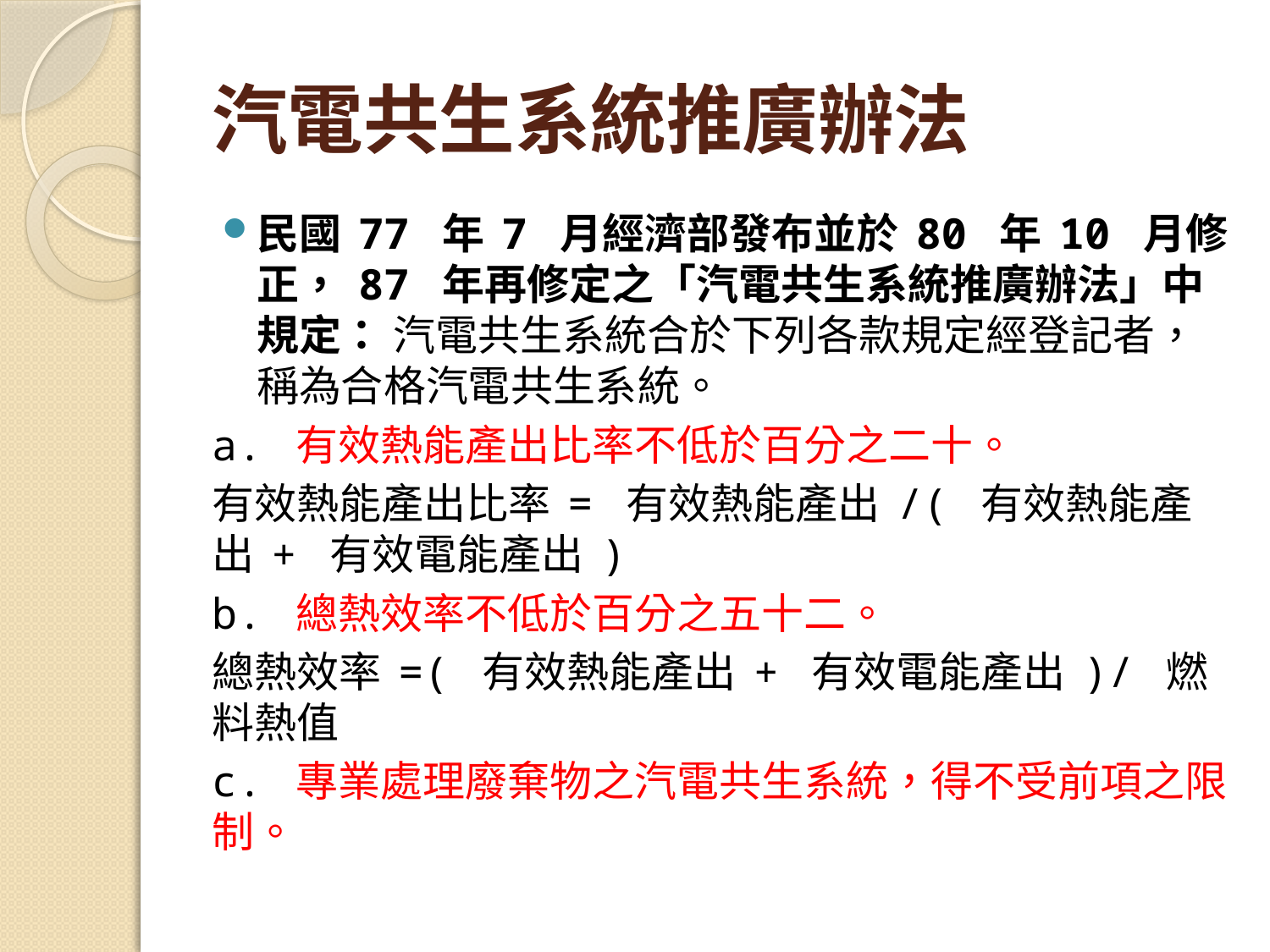

# 汽電共生系統推廣辦法
民國 77 年 7 月經濟部發布並於 80 年 10 月修正， 87 年再修定之「汽電共生系統推廣辦法」中規定： 汽電共生系統合於下列各款規定經登記者，稱為合格汽電共生系統。
a. 有效熱能產出比率不低於百分之二十。
有效熱能產出比率 = 有效熱能產出 /( 有效熱能產出 + 有效電能產出 )
b. 總熱效率不低於百分之五十二。
總熱效率 =( 有效熱能產出 + 有效電能產出 )/ 燃料熱值
c. 專業處理廢棄物之汽電共生系統，得不受前項之限制。